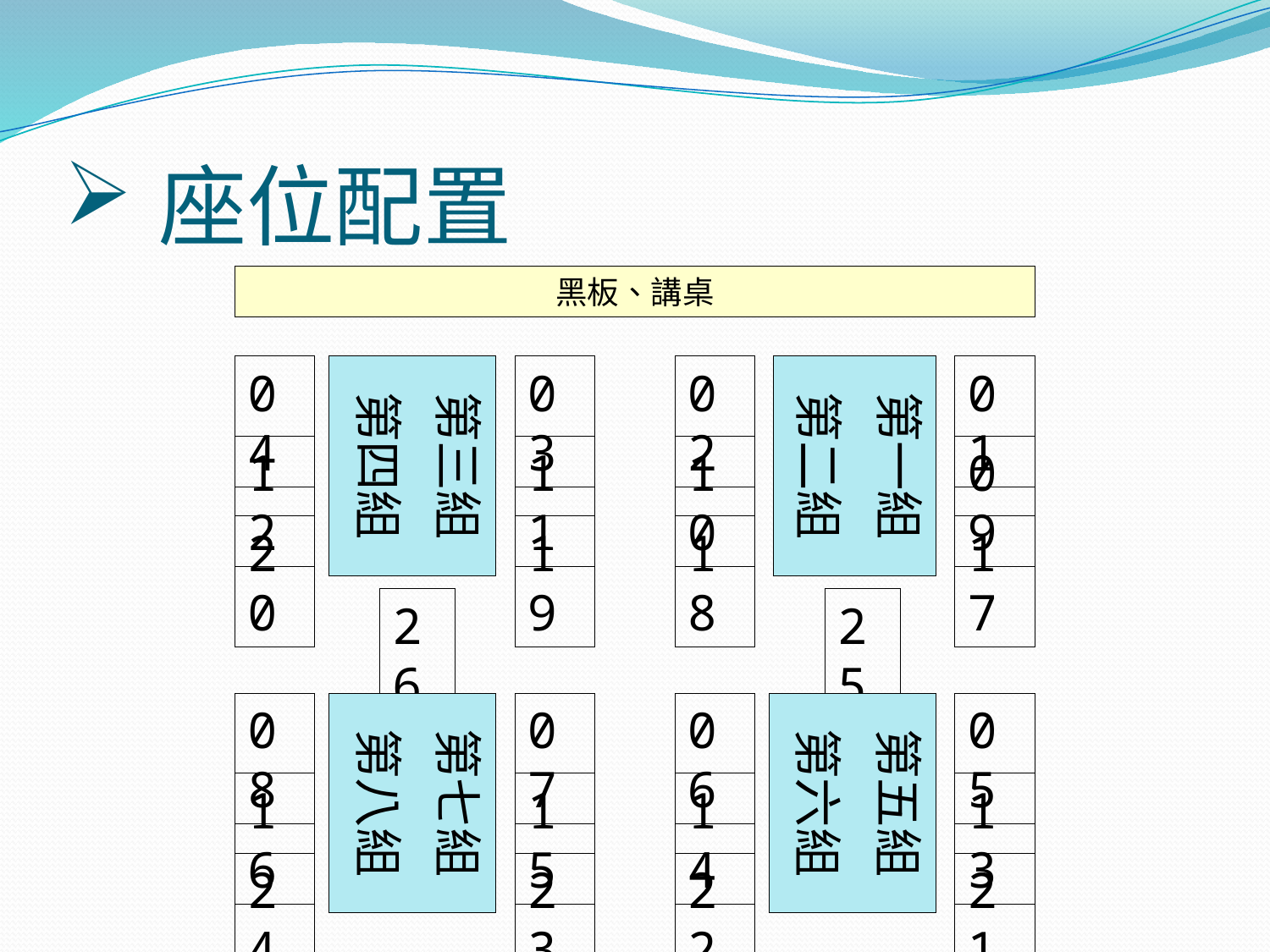

# 座位配置
黑板、講桌
04
第三組
第四組
03
12
11
20
19
26
02
第一組
第二組
01
10
09
18
17
25
08
第七組
第八組
07
16
15
24
23
06
第五組
第六組
05
14
13
22
21